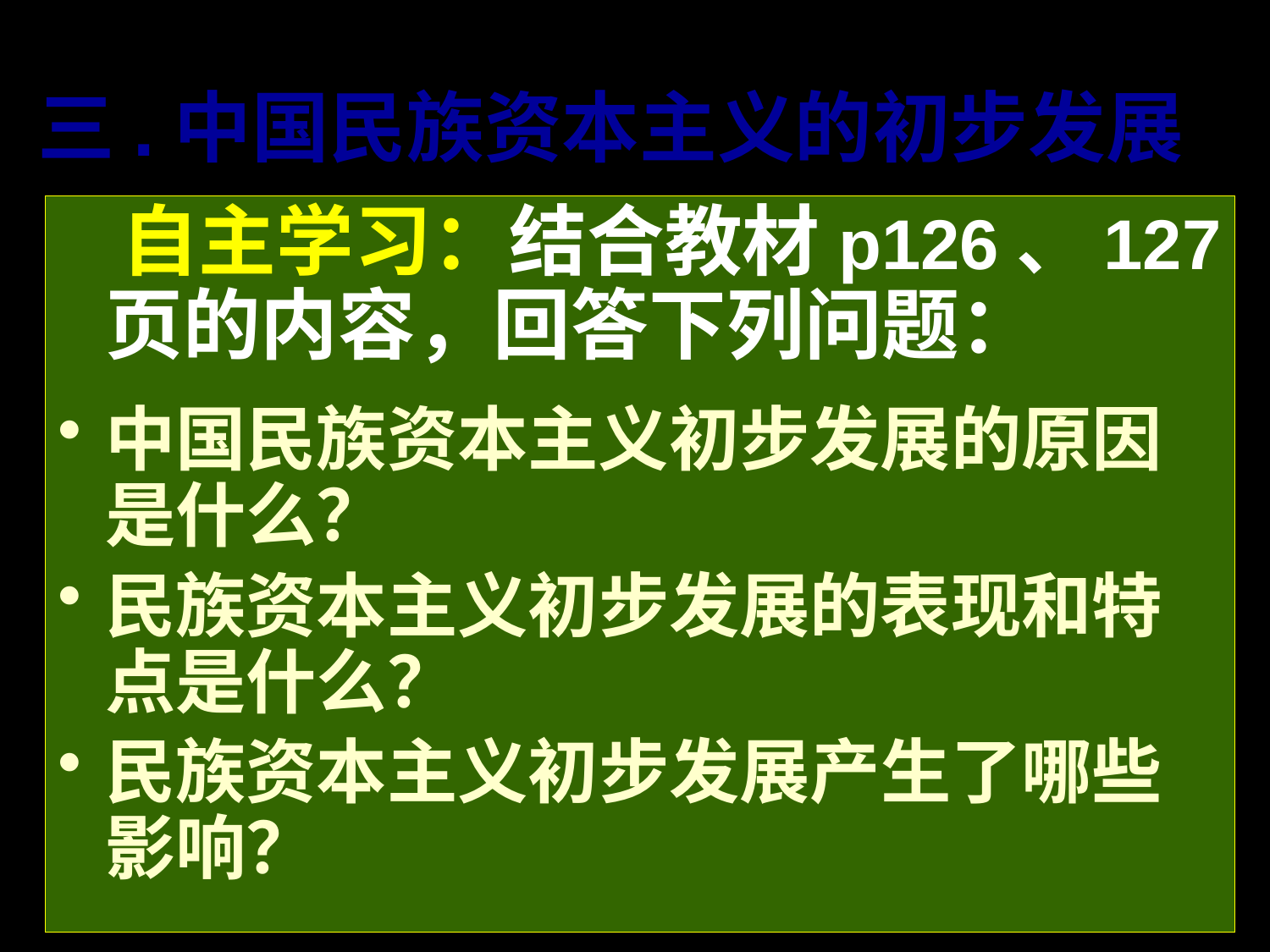

三.中国民族资本主义的初步发展
　自主学习：结合教材p126、127页的内容，回答下列问题：

中国民族资本主义初步发展的原因是什么？
民族资本主义初步发展的表现和特点是什么？
民族资本主义初步发展产生了哪些影响？